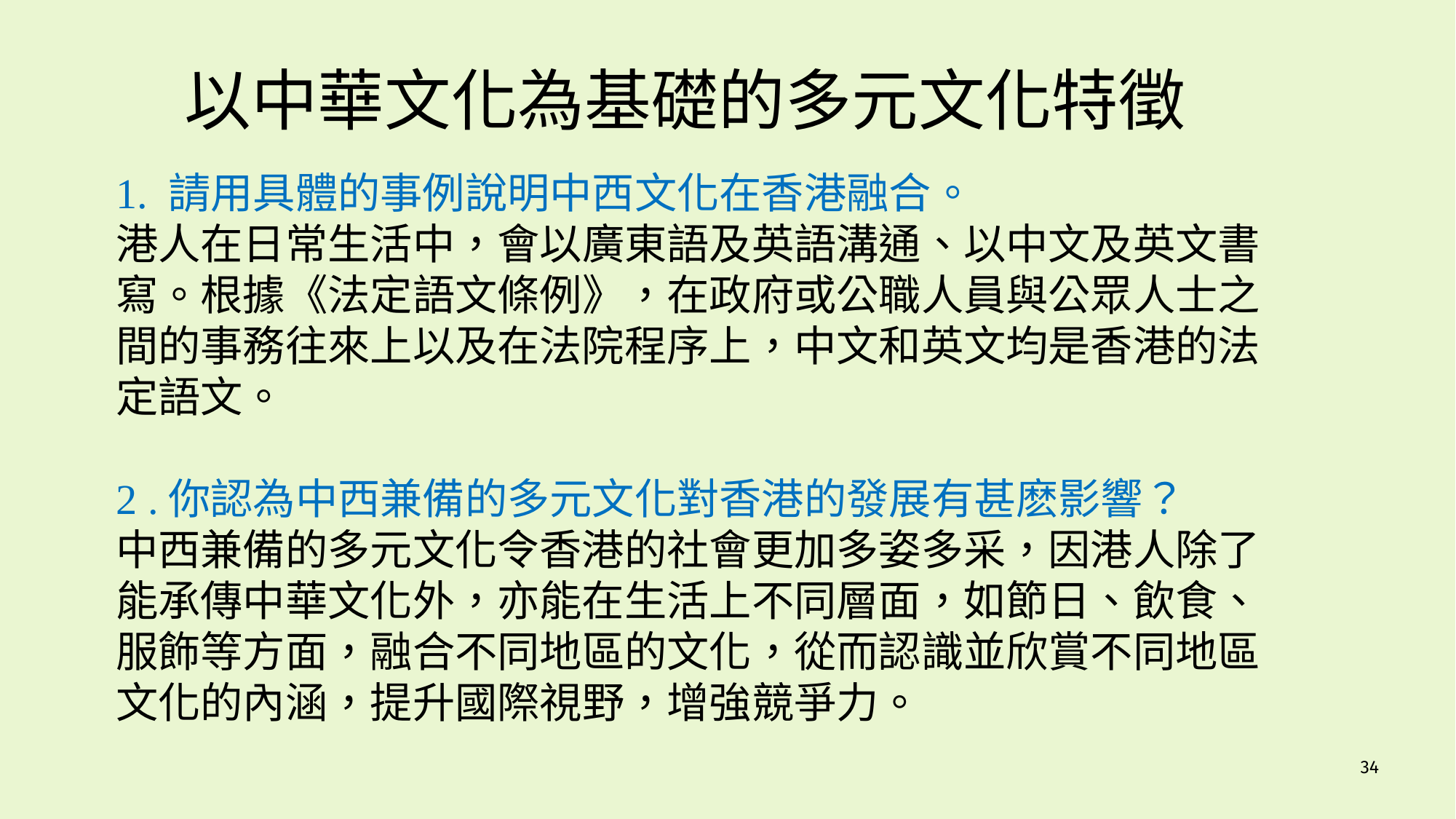

以中華文化為基礎的多元文化特徵
# 1. 請用具體的事例說明中西文化在香港融合。 港人在日常生活中，會以廣東語及英語溝通、以中文及英文書寫。根據《法定語文條例》，在政府或公職人員與公眾人士之間的事務往來上以及在法院程序上，中文和英文均是香港的法定語文。 2 .你認為中西兼備的多元文化對香港的發展有甚麽影響？ 中西兼備的多元文化令香港的社會更加多姿多采，因港人除了能承傳中華文化外，亦能在生活上不同層面，如節日、飲食、服飾等方面，融合不同地區的文化，從而認識並欣賞不同地區文化的內涵，提升國際視野，增強競爭力。
34